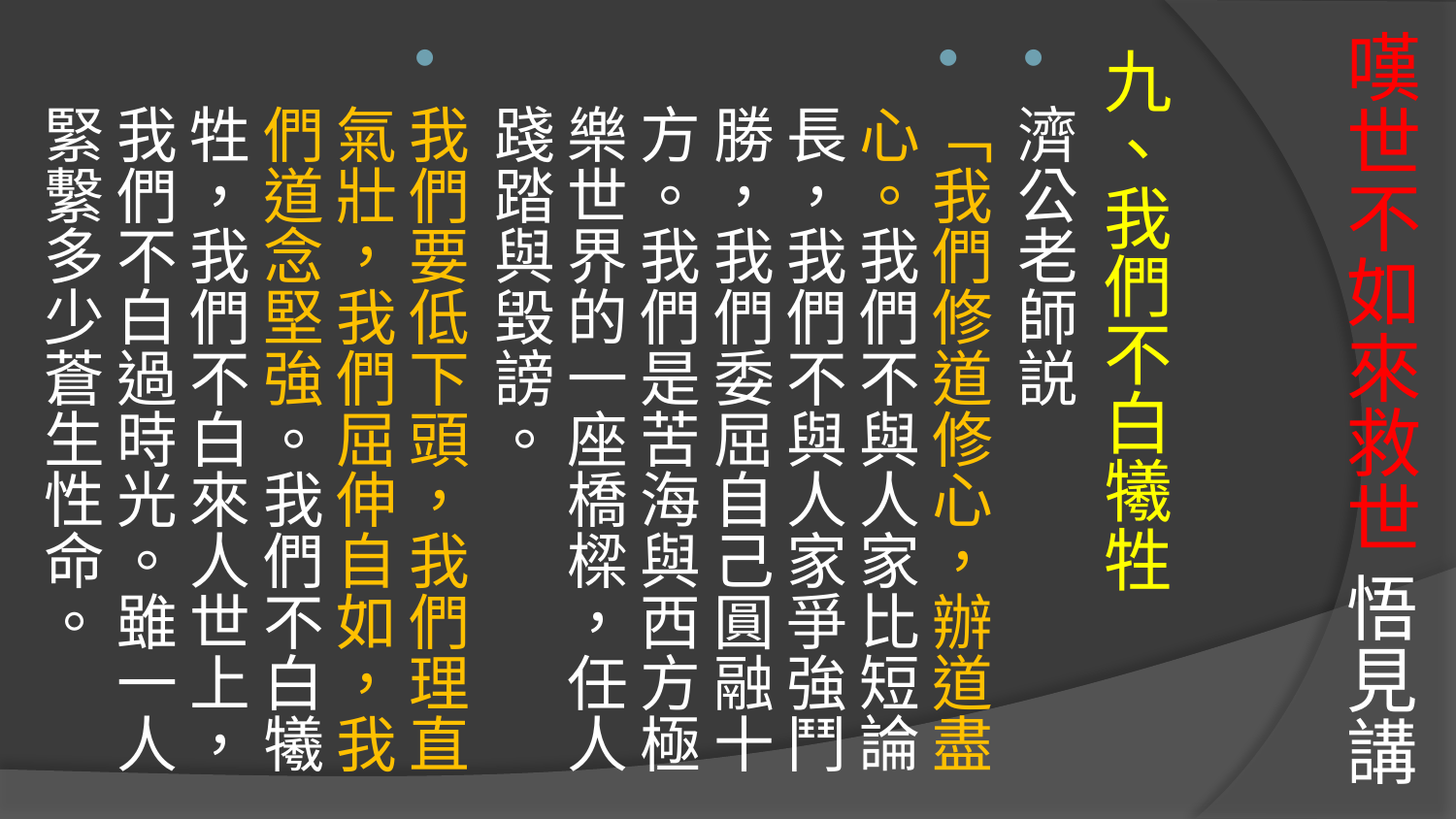

# 嘆世不如來救世 悟見講
九、我們不白犧牲
濟公老師説
「我們修道修心，辦道盡心。我們不與人家比短論長，我們不與人家爭強鬥勝，我們委屈自己圓融十方。我們是苦海與西方極樂世界的一座橋樑，任人踐踏與毀謗。
我們要低下頭，我們理直氣壯，我們屈伸自如，我們道念堅強。我們不白犧牲，我們不白來人世上，我們不白過時光。雖一人緊繫多少蒼生性命。